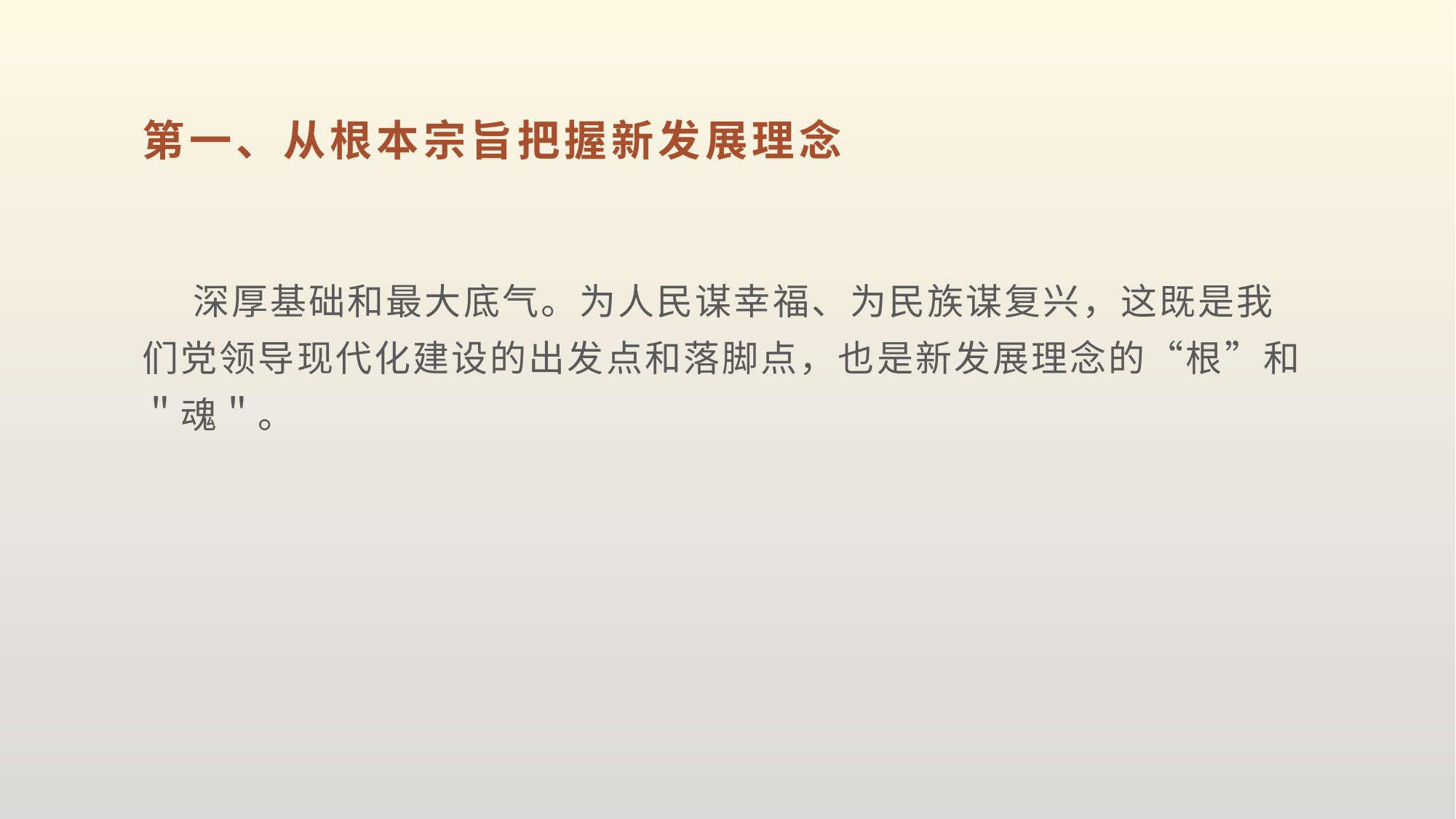

第一、从根本宗旨把握新发展理念
    深厚基础和最大底气。为人民谋幸福、为民族谋复兴，这既是我们党领导现代化建设的出发点和落脚点，也是新发展理念的“根”和＂魂＂。